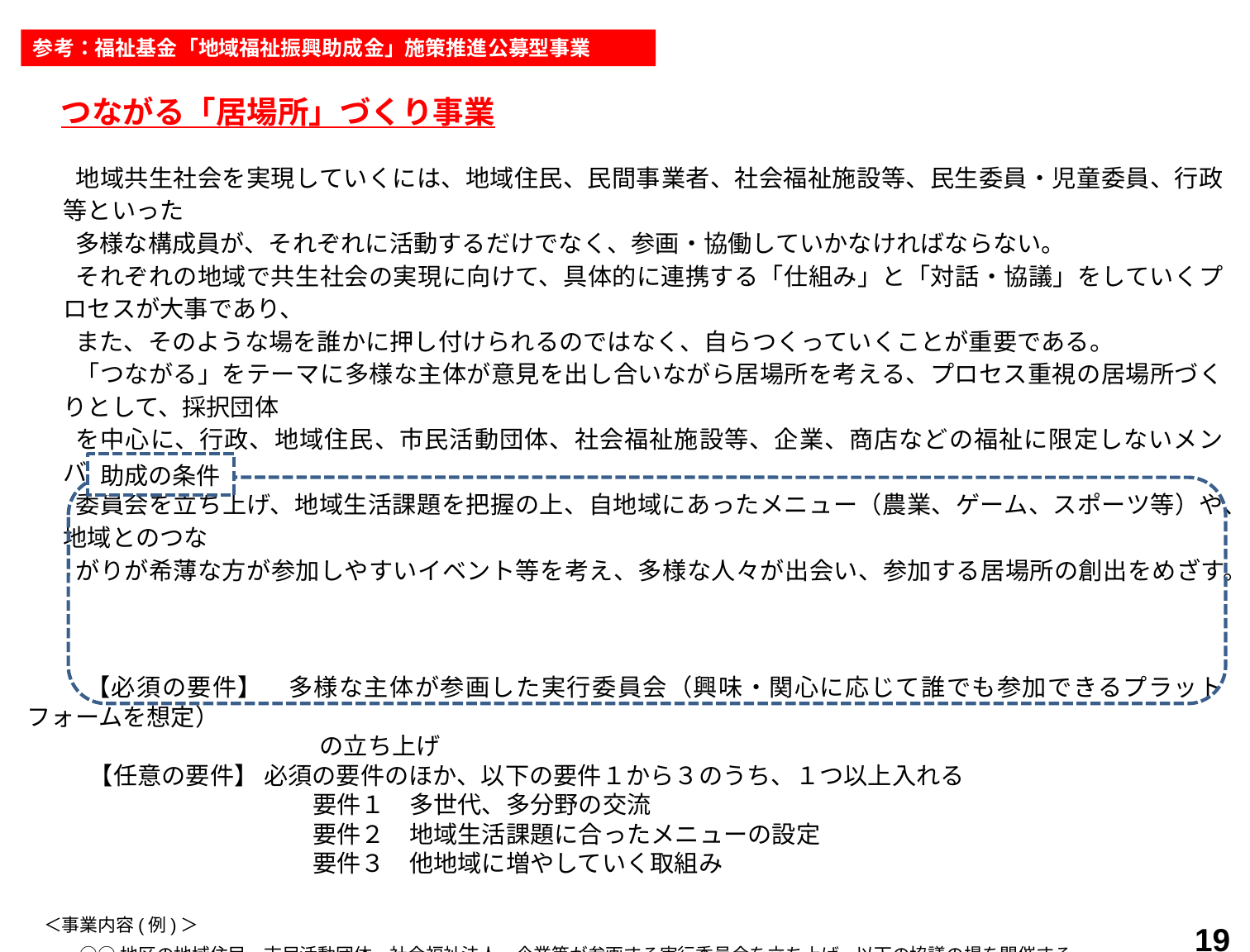

参考：福祉基金「地域福祉振興助成金」施策推進公募型事業
つながる「居場所」づくり事業

地域共生社会を実現していくには、地域住民、民間事業者、社会福祉施設等、民生委員・児童委員、行政等といった
多様な構成員が、それぞれに活動するだけでなく、参画・協働していかなければならない。
それぞれの地域で共生社会の実現に向けて、具体的に連携する「仕組み」と「対話・協議」をしていくプロセスが大事であり、
また、そのような場を誰かに押し付けられるのではなく、自らつくっていくことが重要である。
「つながる」をテーマに多様な主体が意見を出し合いながら居場所を考える、プロセス重視の居場所づくりとして、採択団体
を中心に、行政、地域住民、市民活動団体、社会福祉施設等、企業、商店などの福祉に限定しないメンバーで実行
委員会を立ち上げ、地域生活課題を把握の上、自地域にあったメニュー（農業、ゲーム、スポーツ等）や、地域とのつな
がりが希薄な方が参加しやすいイベント等を考え、多様な人々が出会い、参加する居場所の創出をめざす。

　【必須の要件】　多様な主体が参画した実行委員会（興味・関心に応じて誰でも参加できるプラットフォームを想定）
　　　　　　　　　　の立ち上げ
 【任意の要件】 必須の要件のほか、以下の要件１から３のうち、１つ以上入れる
　　　　　　　　　要件１　多世代、多分野の交流
　　　　　　　　　要件２　地域生活課題に合ったメニューの設定
　　　　　　　　　要件３　他地域に増やしていく取組み

＜事業内容(例)＞
○○地区の地域住民、市民活動団体、社会福祉法人、企業等が参画する実行委員会を立ち上げ、以下の協議の場を開催する。
・誰でも参加できる居場所づくりの検討　・地域生活課題の把握　　・社会や地域とのつながりがなく、孤立した方や制度の狭間にあり支援につながりにくい人が
　参加しやすい居場所　・実践している地域の見学　・実践者を招いた勉強会
また、居場所開設後は実行委員会の構成メンバーを増やしていくための広報活動や、孤立している方や制度の狭間にいる方の参加を促す取組みとして、CSWと
連携し、その方のニーズに合ったイベントを企画する。
助成の条件

19